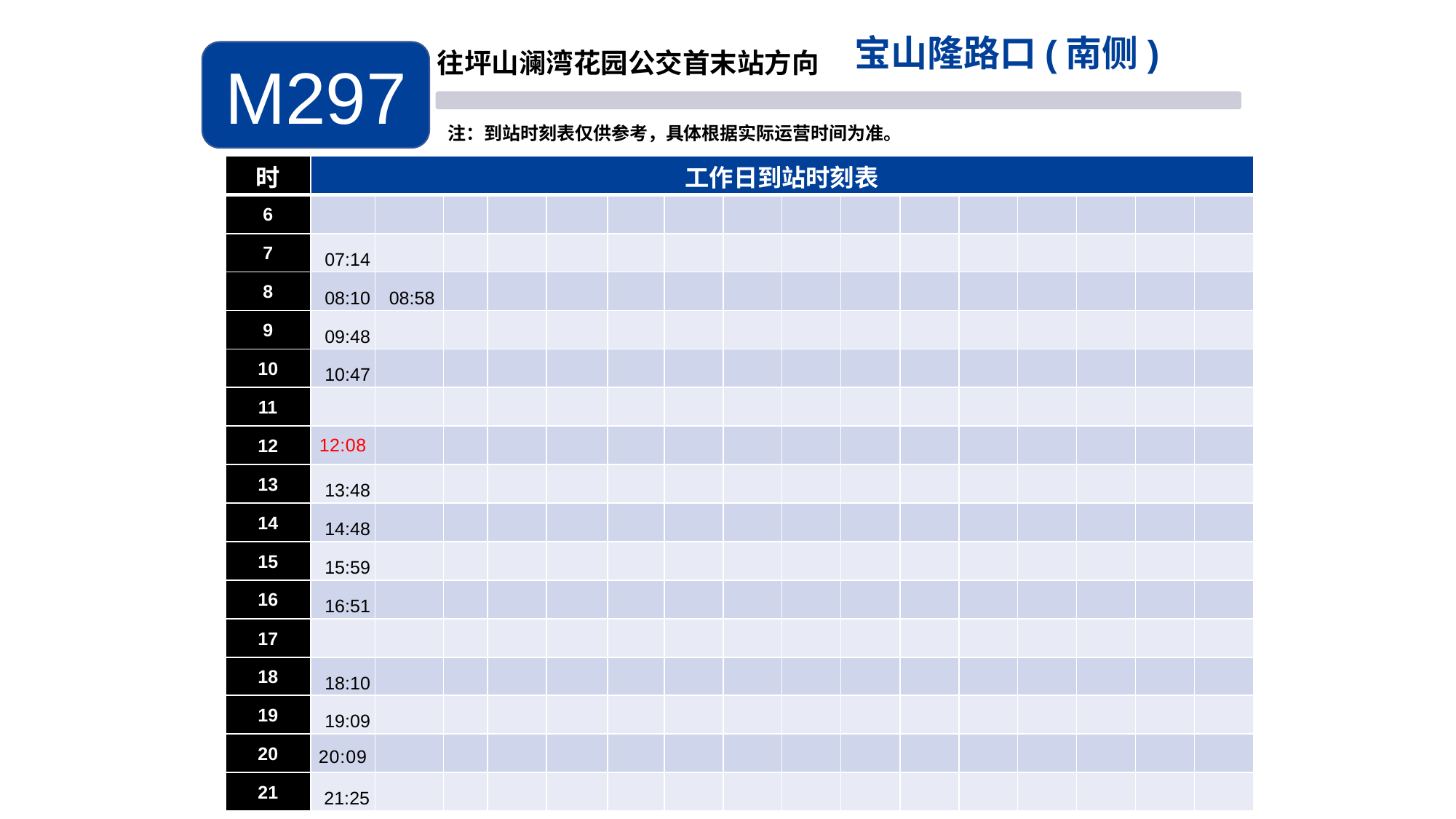

宝山隆路口(南侧)
M297
往坪山澜湾花园公交首末站方向

注：到站时刻表仅供参考，具体根据实际运营时间为准。
| 时 | 工作日到站时刻表 |  |  |  |  |  |  |  |  |  |  |  |  |  |  |  |
| --- | --- | --- | --- | --- | --- | --- | --- | --- | --- | --- | --- | --- | --- | --- | --- | --- |
| 6 |  |  |  |  |  |  |  |  |  |  |  |  |  |  |  |  |
| 7 | 07:14 |  |  |  |  |  |  |  |  |  |  |  |  |  |  |  |
| 8 | 08:10 | 08:58 |  |  |  |  |  |  |  |  |  |  |  |  |  |  |
| 9 | 09:48 |  |  |  |  |  |  |  |  |  |  |  |  |  |  |  |
| 10 | 10:47 |  |  |  |  |  |  |  |  |  |  |  |  |  |  |  |
| 11 |  |  |  |  |  |  |  |  |  |  |  |  |  |  |  |  |
| 12 | 12:08 |  |  |  |  |  |  |  |  |  |  |  |  |  |  |  |
| 13 | 13:48 |  |  |  |  |  |  |  |  |  |  |  |  |  |  |  |
| 14 | 14:48 |  |  |  |  |  |  |  |  |  |  |  |  |  |  |  |
| 15 | 15:59 |  |  |  |  |  |  |  |  |  |  |  |  |  |  |  |
| 16 | 16:51 |  |  |  |  |  |  |  |  |  |  |  |  |  |  |  |
| 17 |  |  |  |  |  |  |  |  |  |  |  |  |  |  |  |  |
| 18 | 18:10 |  |  |  |  |  |  |  |  |  |  |  |  |  |  |  |
| 19 | 19:09 |  |  |  |  |  |  |  |  |  |  |  |  |  |  |  |
| 20 | 20:09 |  |  |  |  |  |  |  |  |  |  |  |  |  |  |  |
| 21 | 21:25 |  |  |  |  |  |  |  |  |  |  |  |  |  |  |  |